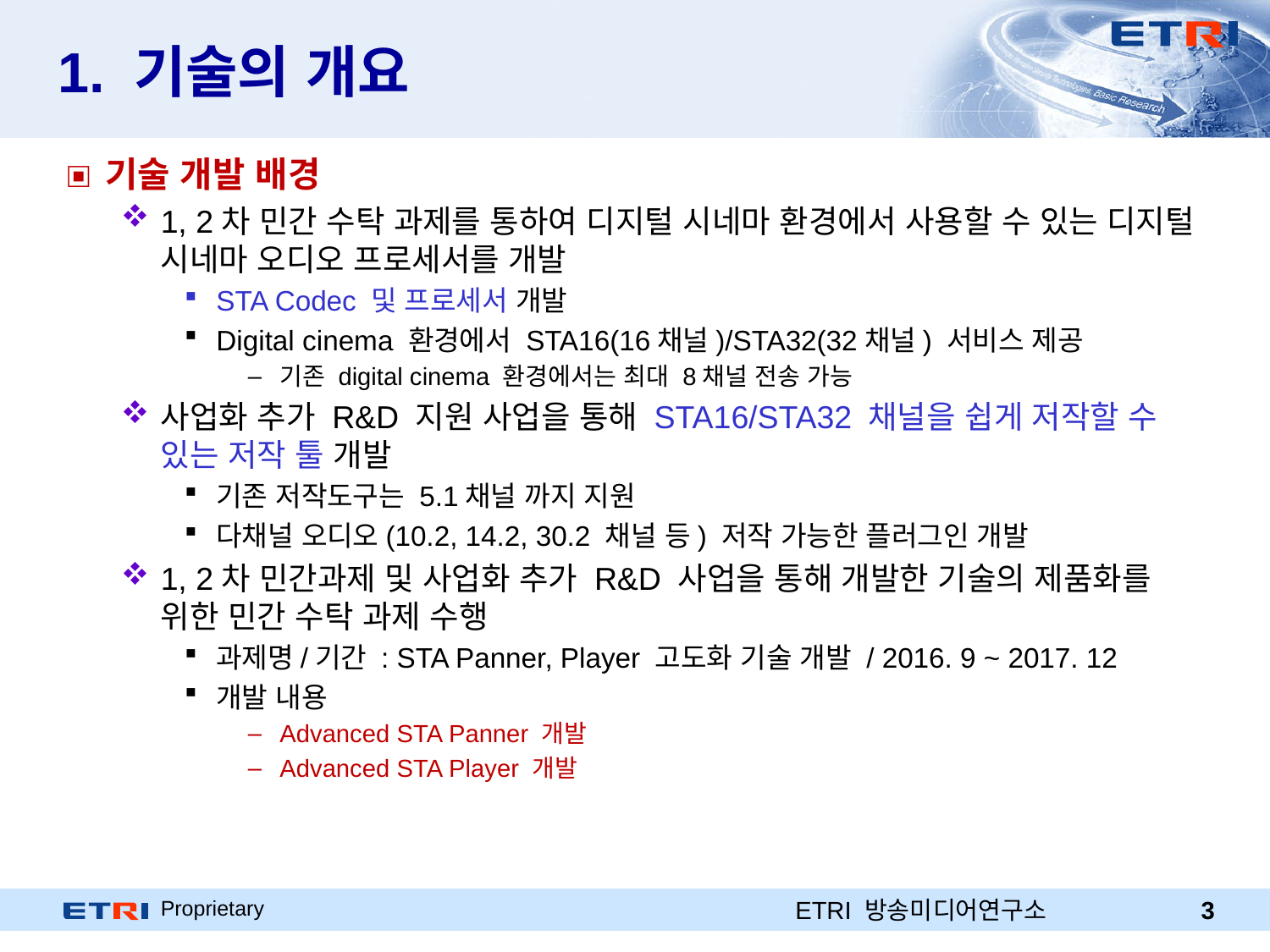

# 1. 기술의 개요
기술 개발 배경
1, 2차 민간 수탁 과제를 통하여 디지털 시네마 환경에서 사용할 수 있는 디지털 시네마 오디오 프로세서를 개발
STA Codec 및 프로세서 개발
Digital cinema 환경에서 STA16(16채널)/STA32(32채널) 서비스 제공
기존 digital cinema 환경에서는 최대 8채널 전송 가능
사업화 추가 R&D 지원 사업을 통해 STA16/STA32 채널을 쉽게 저작할 수 있는 저작 툴 개발
기존 저작도구는 5.1채널 까지 지원
다채널 오디오(10.2, 14.2, 30.2 채널 등) 저작 가능한 플러그인 개발
1, 2차 민간과제 및 사업화 추가 R&D 사업을 통해 개발한 기술의 제품화를 위한 민간 수탁 과제 수행
과제명/기간 : STA Panner, Player 고도화 기술 개발 / 2016. 9 ~ 2017. 12
개발 내용
Advanced STA Panner 개발
Advanced STA Player 개발

ETRI 방송미디어연구소
3